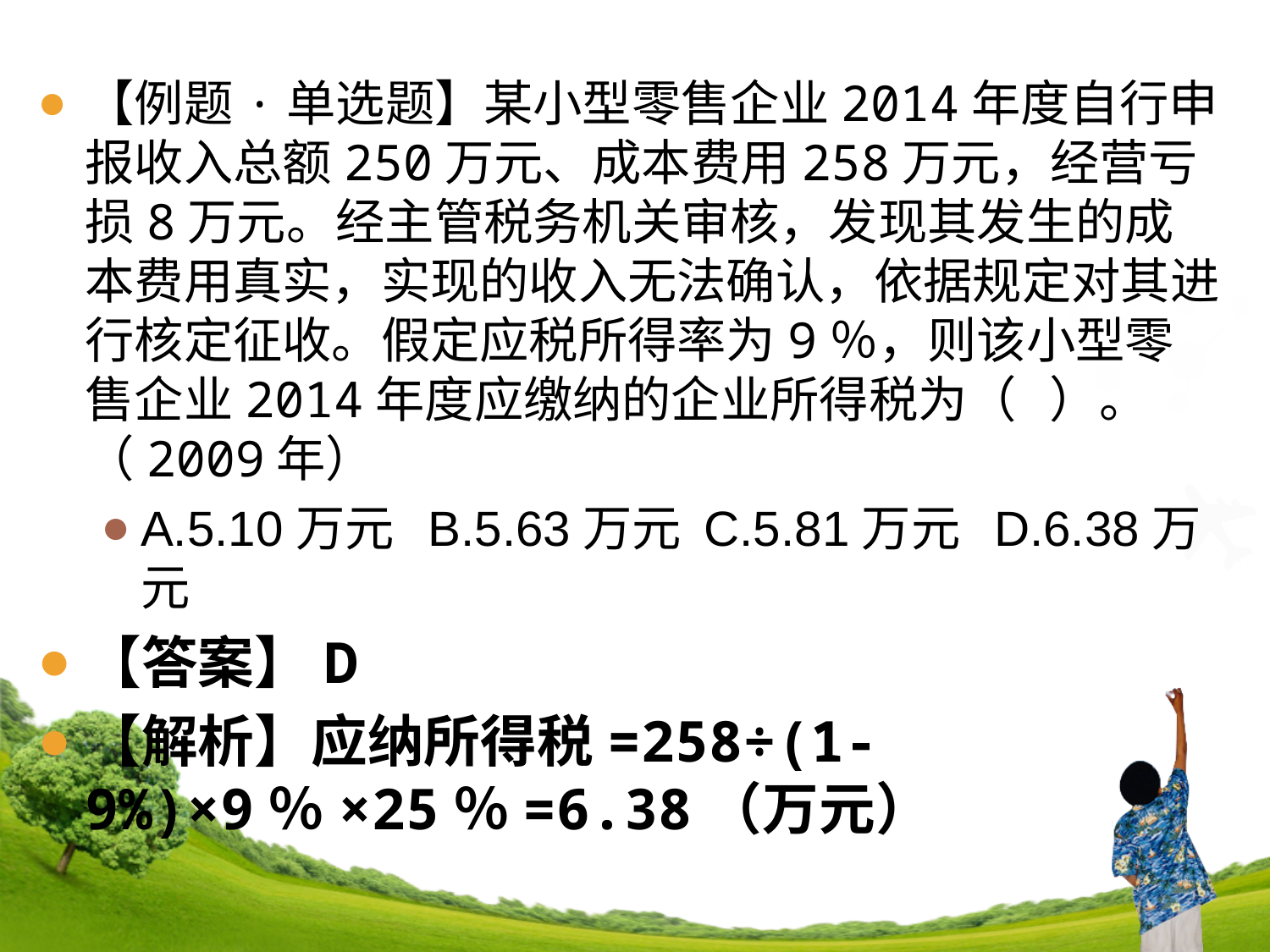

【例题·单选题】某小型零售企业2014年度自行申报收入总额250万元、成本费用258万元，经营亏损8万元。经主管税务机关审核，发现其发生的成本费用真实，实现的收入无法确认，依据规定对其进行核定征收。假定应税所得率为9％，则该小型零售企业2014年度应缴纳的企业所得税为（   ）。（2009年）
A.5.10万元  B.5.63万元 C.5.81万元  D.6.38万元
【答案】D
【解析】应纳所得税=258÷(1-9%)×9％×25％=6.38（万元）